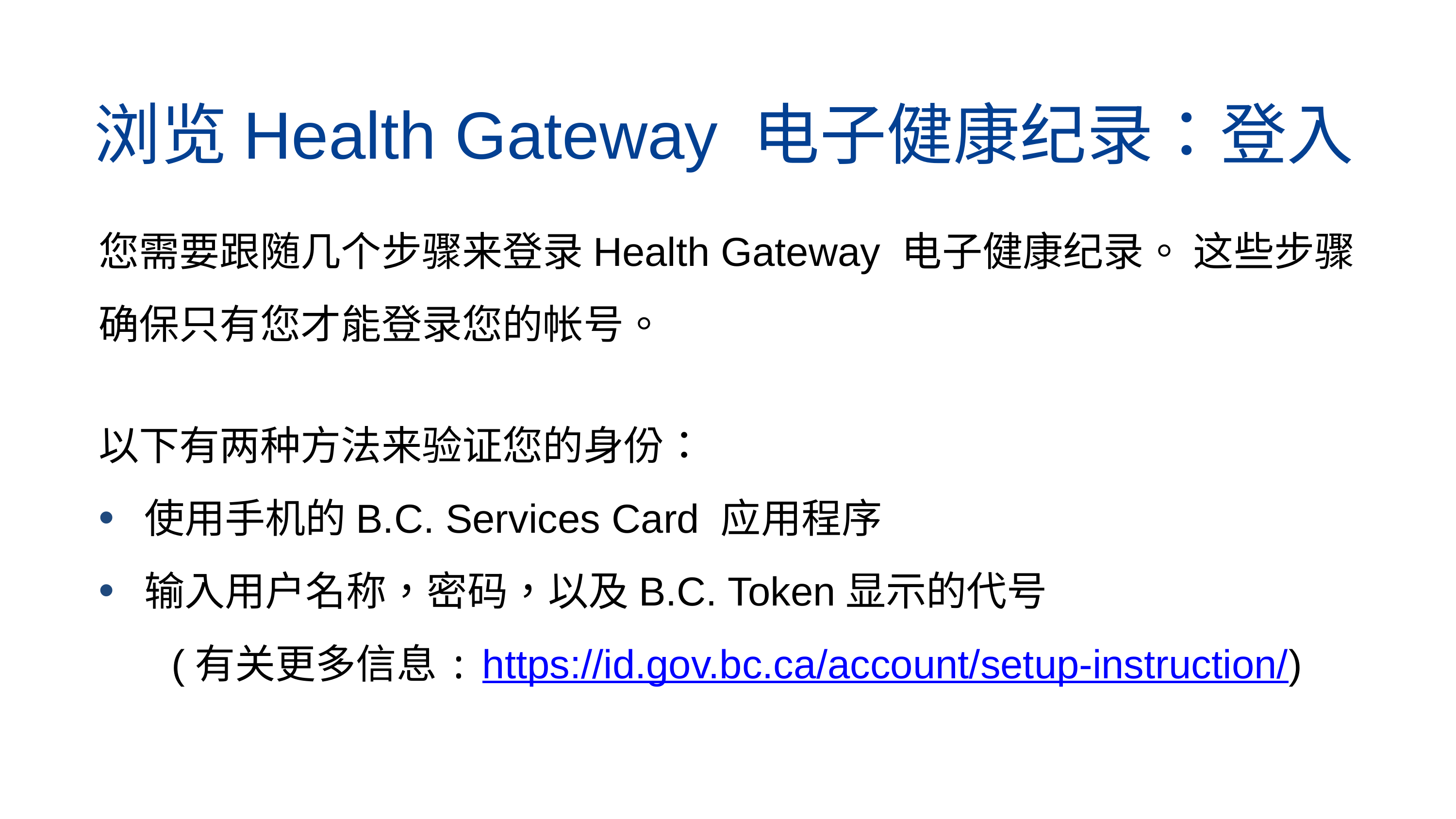

浏览Health Gateway 电子健康纪录：登入
您需要跟随几个步骤来登录Health Gateway 电子健康纪录。 这些步骤确保只有您才能登录您的帐号。
以下有两种方法来验证您的身份：
使用手机的B.C. Services Card 应用程序
输入用户名称，密码，以及B.C. Token显示的代号
	(有关更多信息: https://id.gov.bc.ca/account/setup-instruction/)